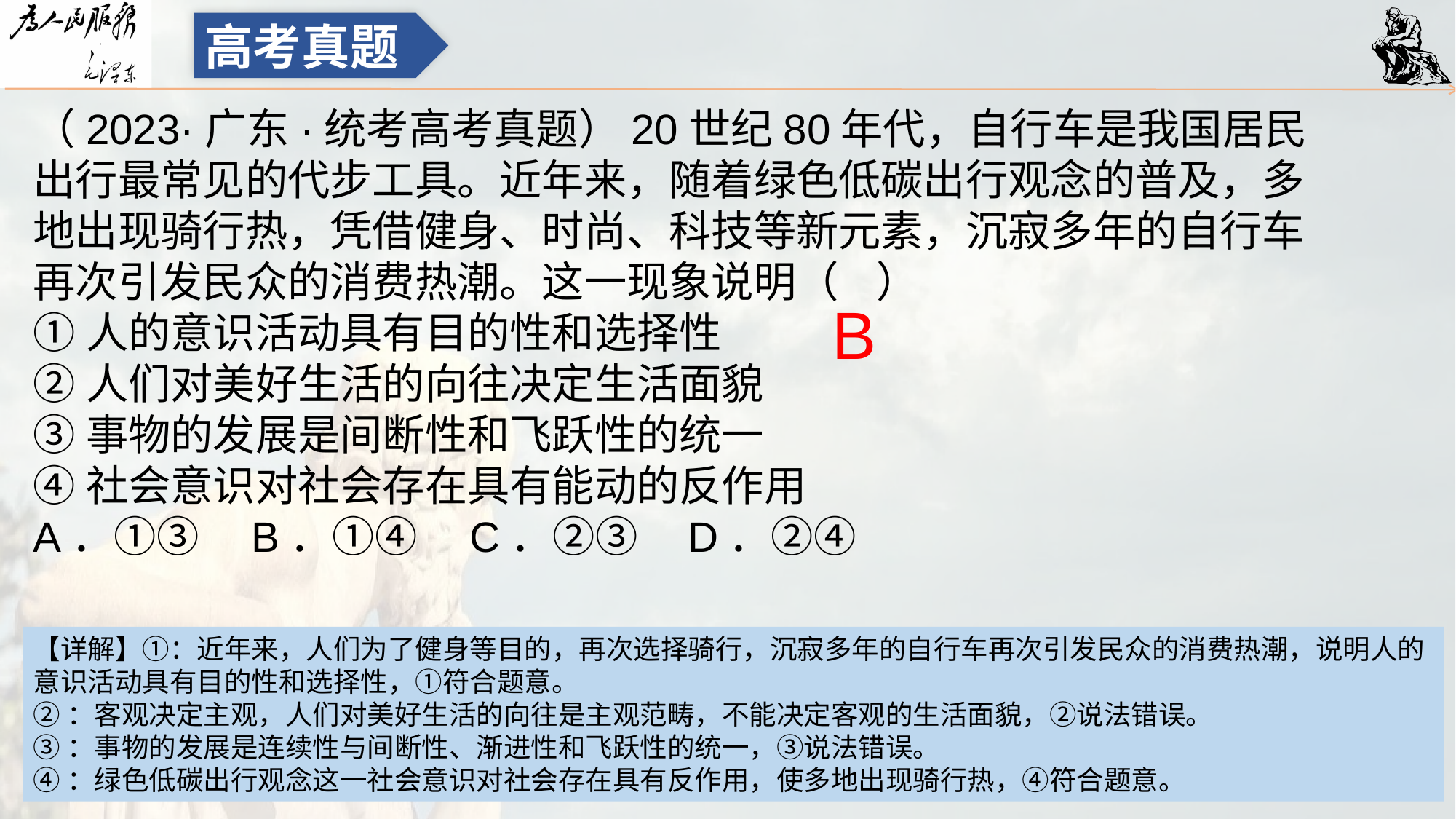

高考真题
（2023·广东·统考高考真题）20世纪80年代，自行车是我国居民出行最常见的代步工具。近年来，随着绿色低碳出行观念的普及，多地出现骑行热，凭借健身、时尚、科技等新元素，沉寂多年的自行车再次引发民众的消费热潮。这一现象说明（    ）
①人的意识活动具有目的性和选择性
②人们对美好生活的向往决定生活面貌
③事物的发展是间断性和飞跃性的统一
④社会意识对社会存在具有能动的反作用
A．①③	B．①④	C．②③	D．②④
B
【详解】①：近年来，人们为了健身等目的，再次选择骑行，沉寂多年的自行车再次引发民众的消费热潮，说明人的意识活动具有目的性和选择性，①符合题意。
②：客观决定主观，人们对美好生活的向往是主观范畴，不能决定客观的生活面貌，②说法错误。
③：事物的发展是连续性与间断性、渐进性和飞跃性的统一，③说法错误。
④：绿色低碳出行观念这一社会意识对社会存在具有反作用，使多地出现骑行热，④符合题意。